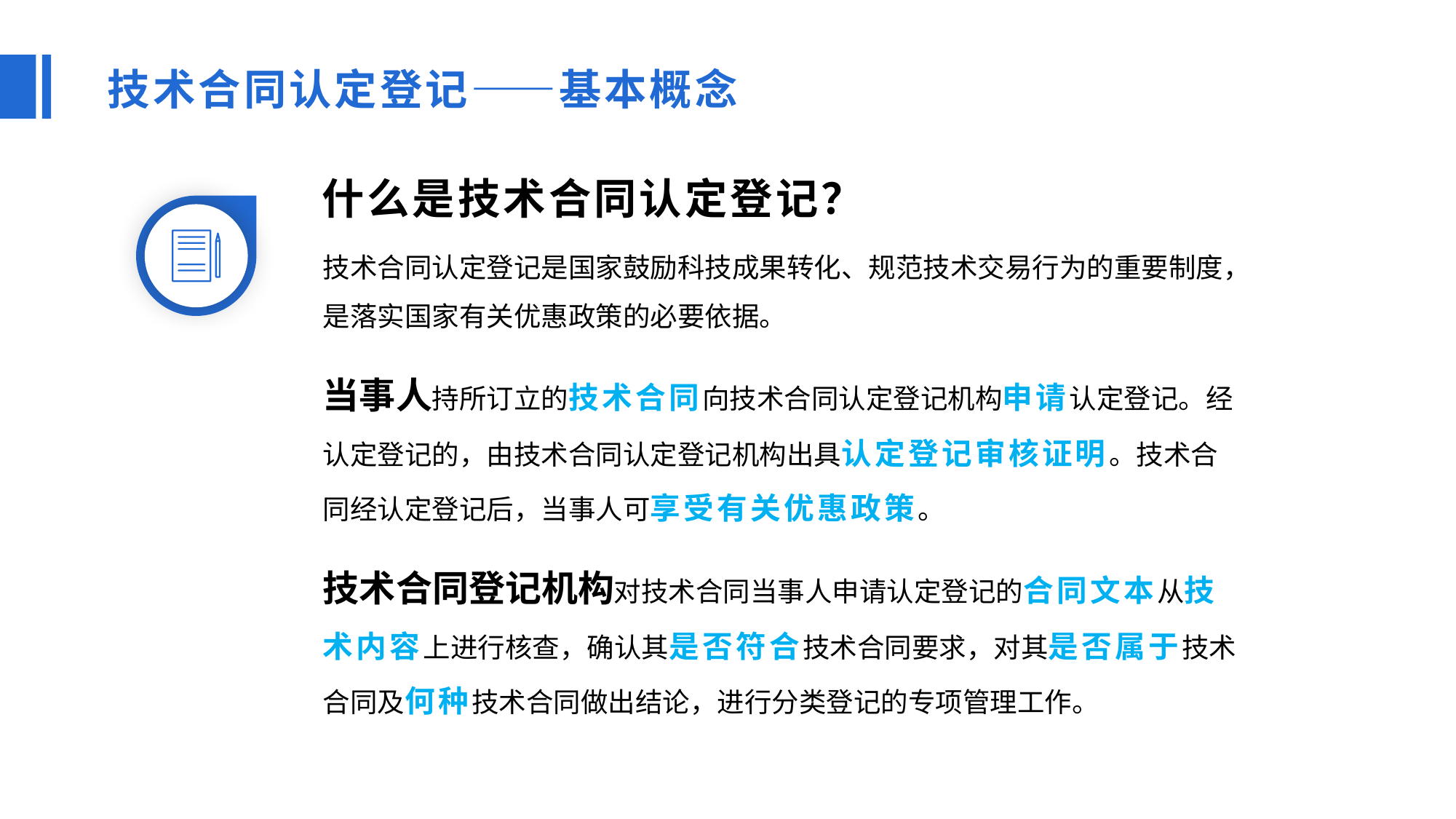

技术合同认定登记——基本概念
什么是技术合同认定登记？

技术合同认定登记是国家鼓励科技成果转化、规范技术交易行为的重要制度，是落实国家有关优惠政策的必要依据。
当事人持所订立的技术合同向技术合同认定登记机构申请认定登记。经认定登记的，由技术合同认定登记机构出具认定登记审核证明。技术合同经认定登记后，当事人可享受有关优惠政策。
技术合同登记机构对技术合同当事人申请认定登记的合同文本从技术内容上进行核查，确认其是否符合技术合同要求，对其是否属于技术合同及何种技术合同做出结论，进行分类登记的专项管理工作。